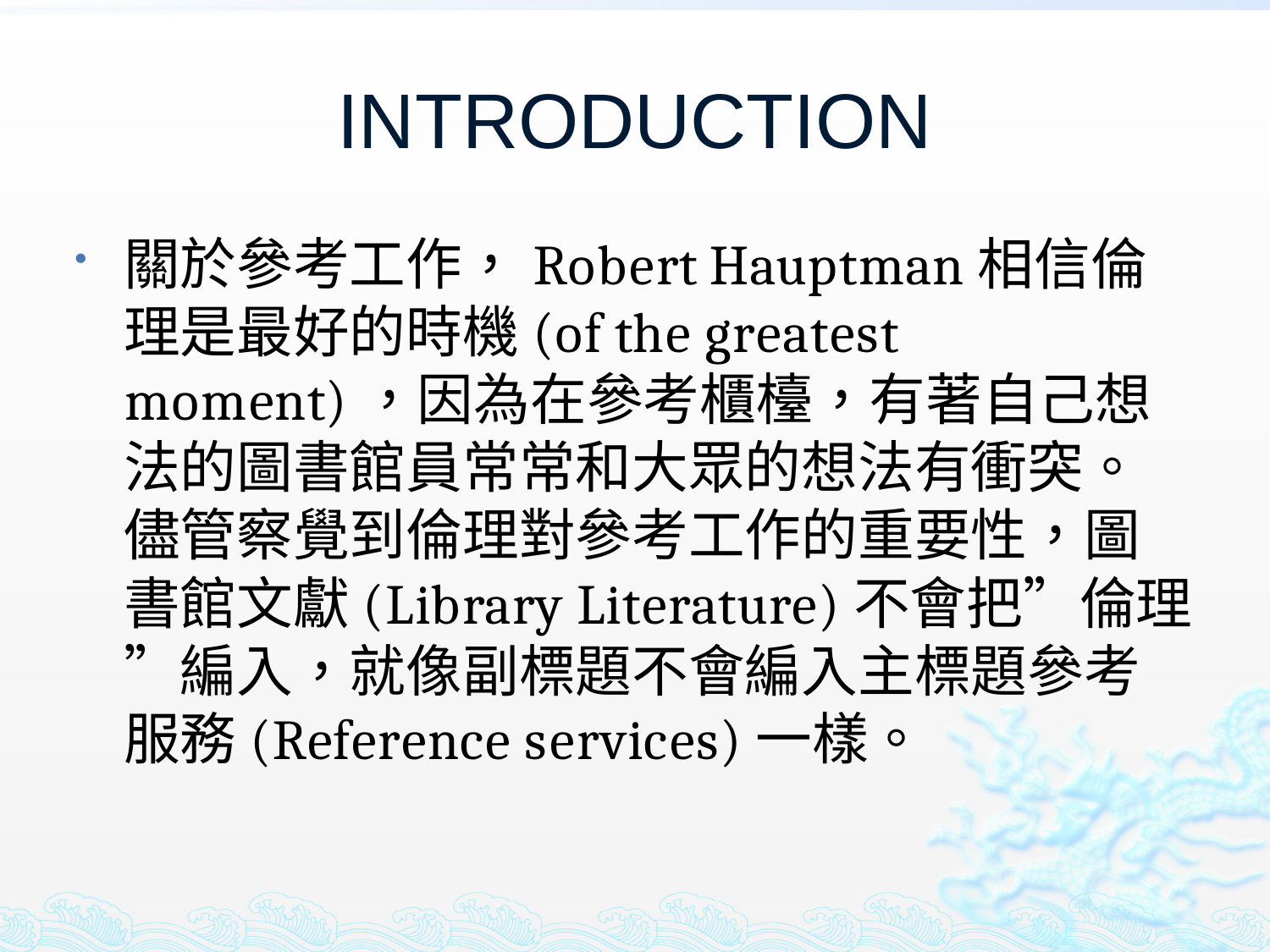

# INTRODUCTION
關於參考工作，Robert Hauptman相信倫理是最好的時機(of the greatest moment)，因為在參考櫃檯，有著自己想法的圖書館員常常和大眾的想法有衝突。儘管察覺到倫理對參考工作的重要性，圖書館文獻(Library Literature)不會把”倫理”編入，就像副標題不會編入主標題參考服務(Reference services)一樣。